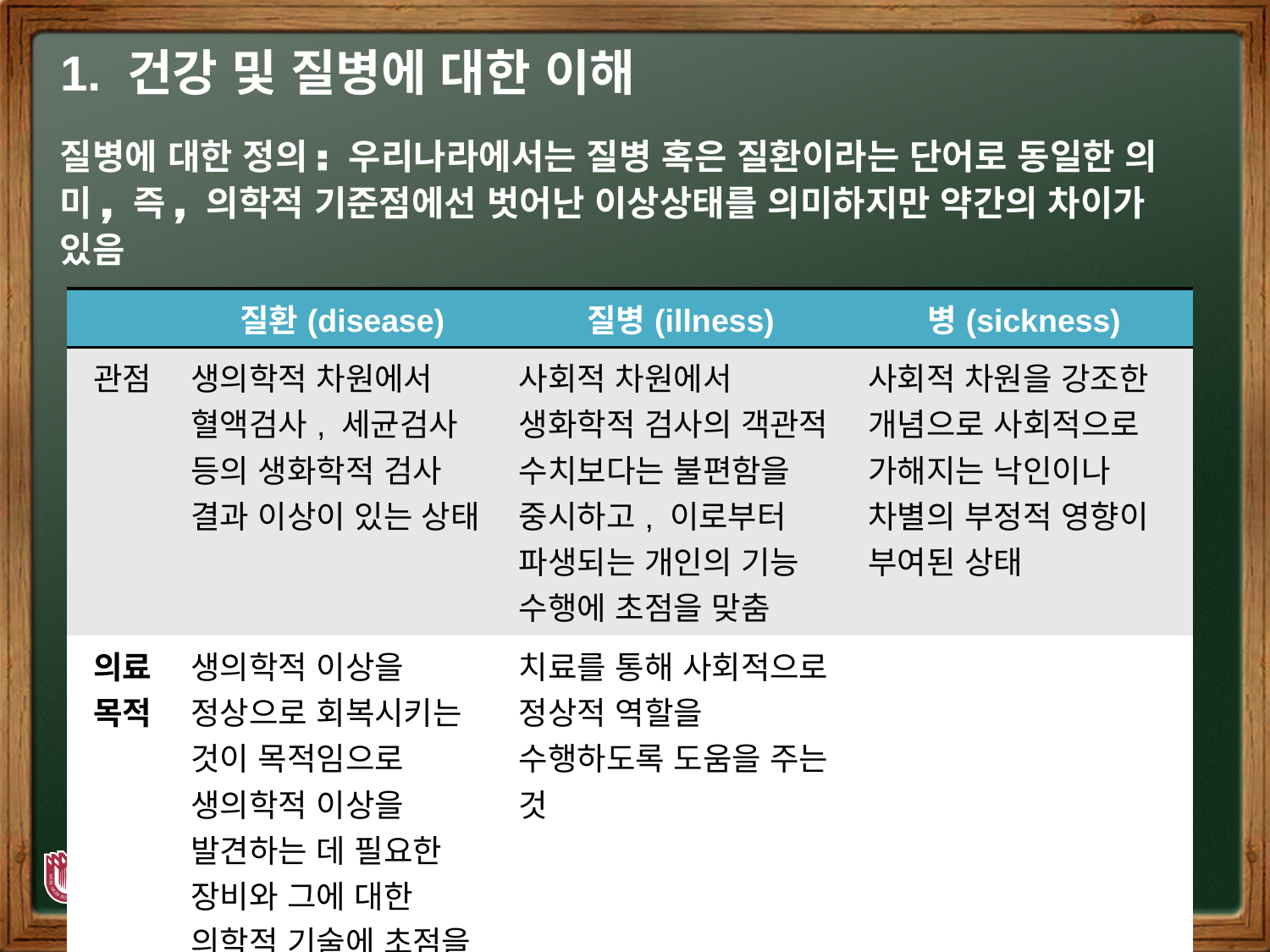

# 1. 건강 및 질병에 대한 이해

질병에 대한 정의: 우리나라에서는 질병 혹은 질환이라는 단어로 동일한 의미, 즉, 의학적 기준점에선 벗어난 이상상태를 의미하지만 약간의 차이가 있음

|  | 질환(disease) | 질병(illness) | 병(sickness) |
| --- | --- | --- | --- |
| 관점 | 생의학적 차원에서 혈액검사, 세균검사 등의 생화학적 검사 결과 이상이 있는 상태 | 사회적 차원에서 생화학적 검사의 객관적 수치보다는 불편함을 중시하고, 이로부터 파생되는 개인의 기능 수행에 초점을 맞춤 | 사회적 차원을 강조한 개념으로 사회적으로 가해지는 낙인이나 차별의 부정적 영향이 부여된 상태 |
| 의료목적 | 생의학적 이상을 정상으로 회복시키는 것이 목적임으로 생의학적 이상을 발견하는 데 필요한 장비와 그에 대한 의학적 기술에 초점을 맞춤 | 치료를 통해 사회적으로 정상적 역할을 수행하도록 도움을 주는 것 |  |